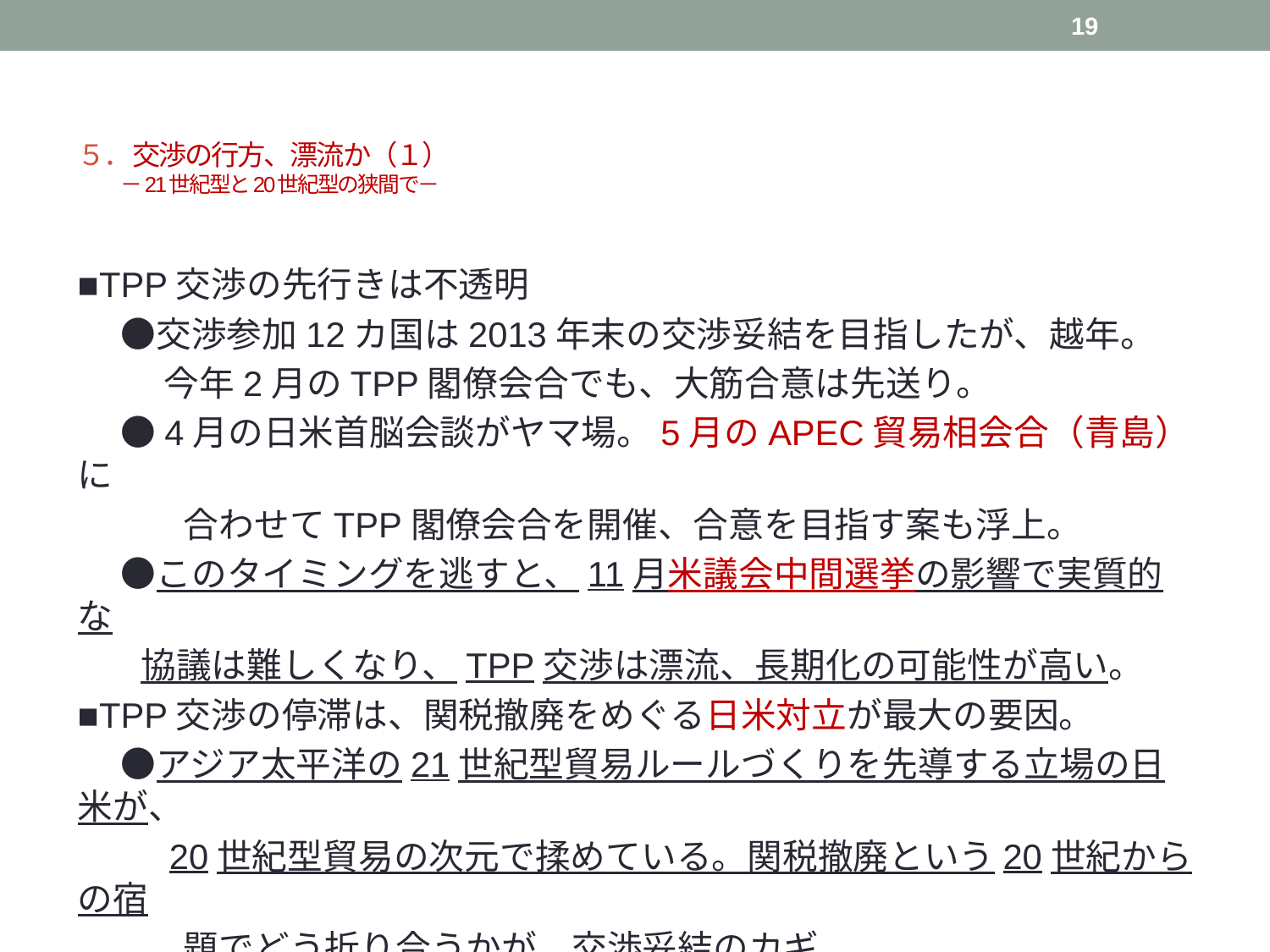

19
# ５．交渉の行方、漂流か（１） 　　 －21世紀型と20世紀型の狭間で－
■TPP交渉の先行きは不透明
　 ●交渉参加12カ国は2013年末の交渉妥結を目指したが、越年。
　 　 今年2月のTPP閣僚会合でも、大筋合意は先送り。
　 ●4月の日米首脳会談がヤマ場。5月のAPEC貿易相会合（青島）に
　　　合わせてTPP閣僚会合を開催、合意を目指す案も浮上。
　 ●このタイミングを逃すと、11月米議会中間選挙の影響で実質的な
       協議は難しくなり、TPP交渉は漂流、長期化の可能性が高い。
■TPP交渉の停滞は、関税撤廃をめぐる日米対立が最大の要因。
　 ●アジア太平洋の21世紀型貿易ルールづくりを先導する立場の日米が、
    　 20世紀型貿易の次元で揉めている。関税撤廃という20世紀からの宿
　　　題でどう折り合うかが、交渉妥結のカギ。
　 ●新興国は、日米協議の着地点を見極めてからカードを切る考え。